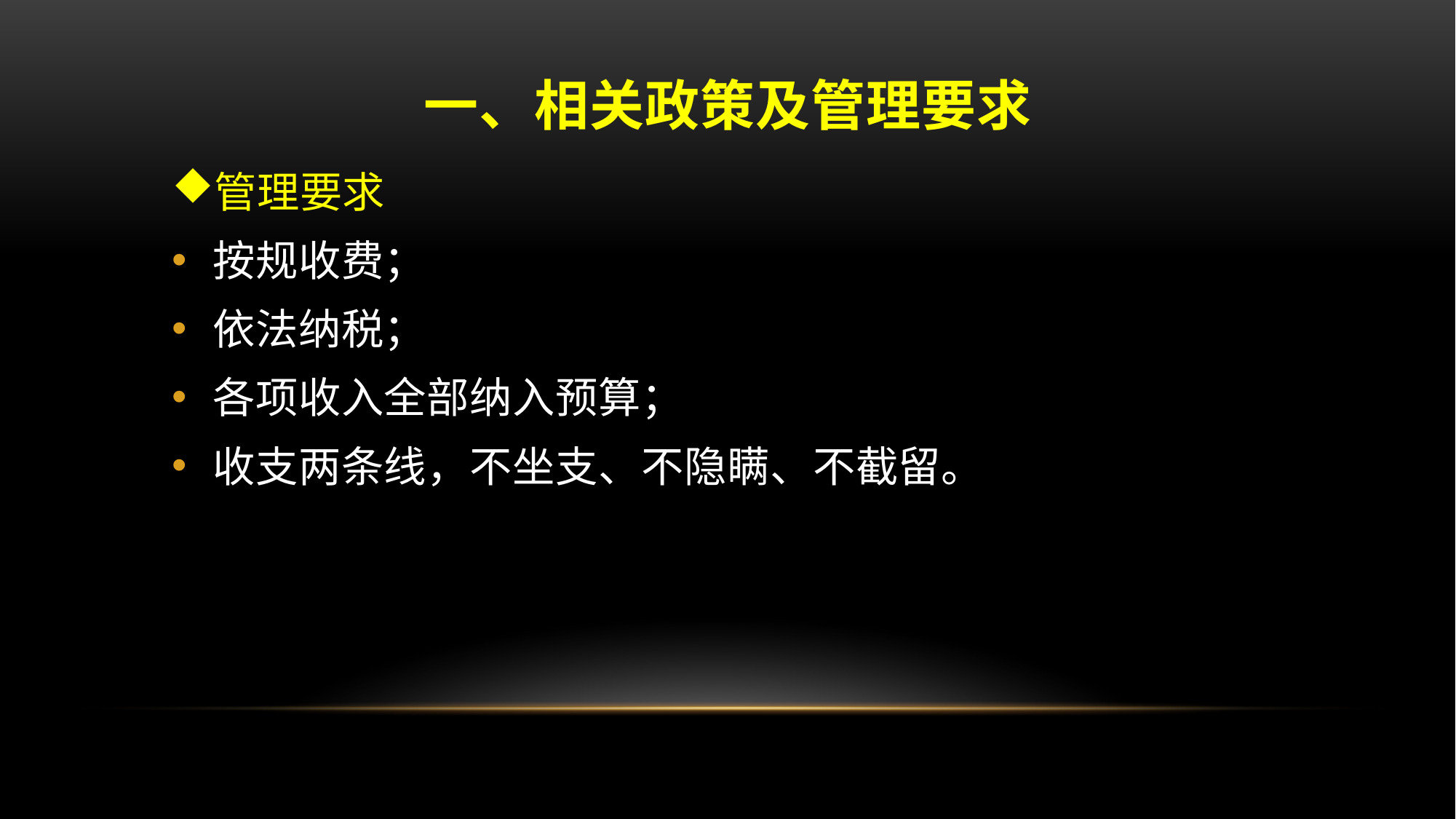

# 一、相关政策及管理要求
管理要求
按规收费；
依法纳税；
各项收入全部纳入预算；
收支两条线，不坐支、不隐瞒、不截留。
40